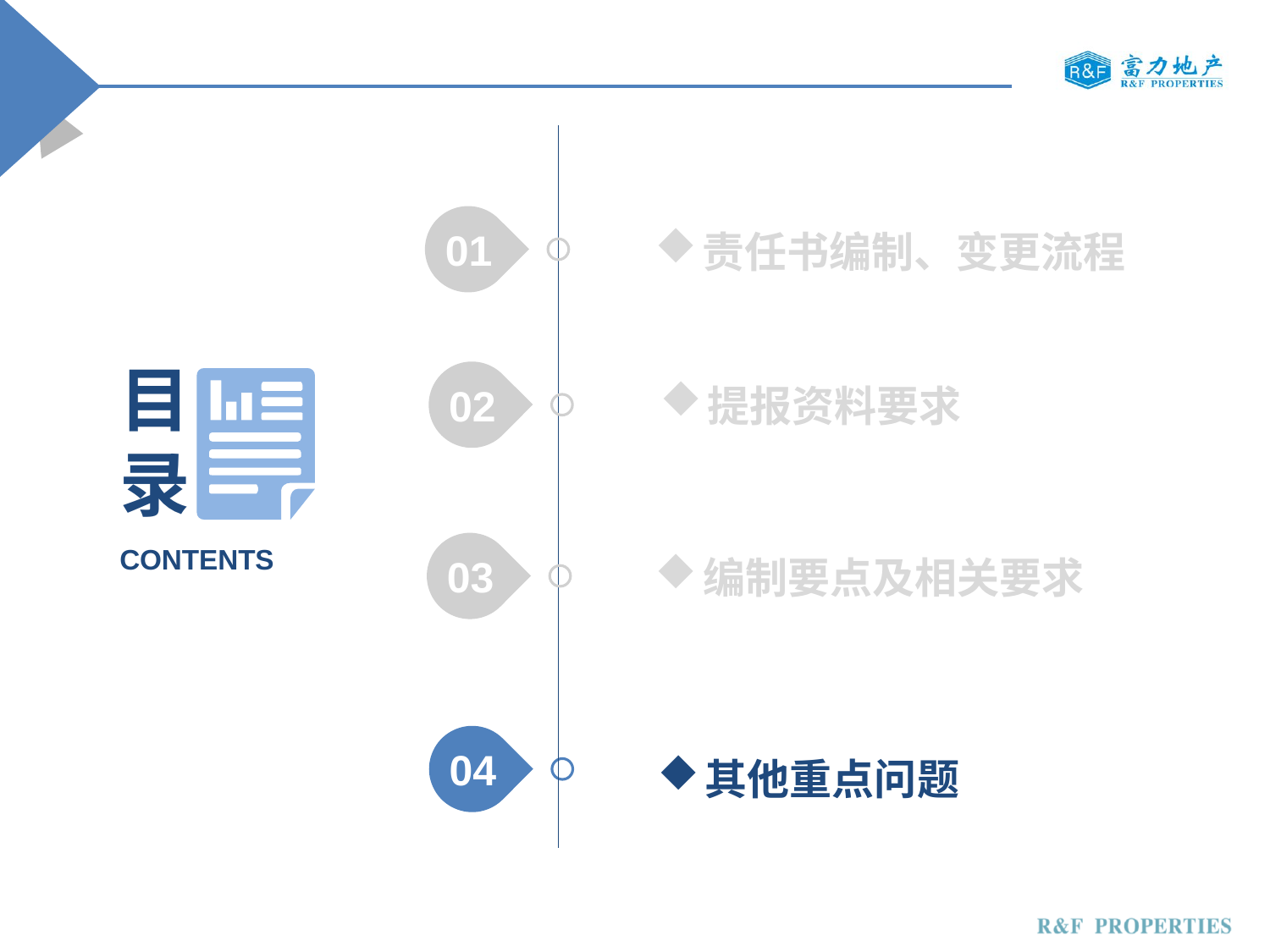

01

责任书编制、变更流程
目录

CONTENTS

02

提报资料要求

03

编制要点及相关要求

04

其他重点问题